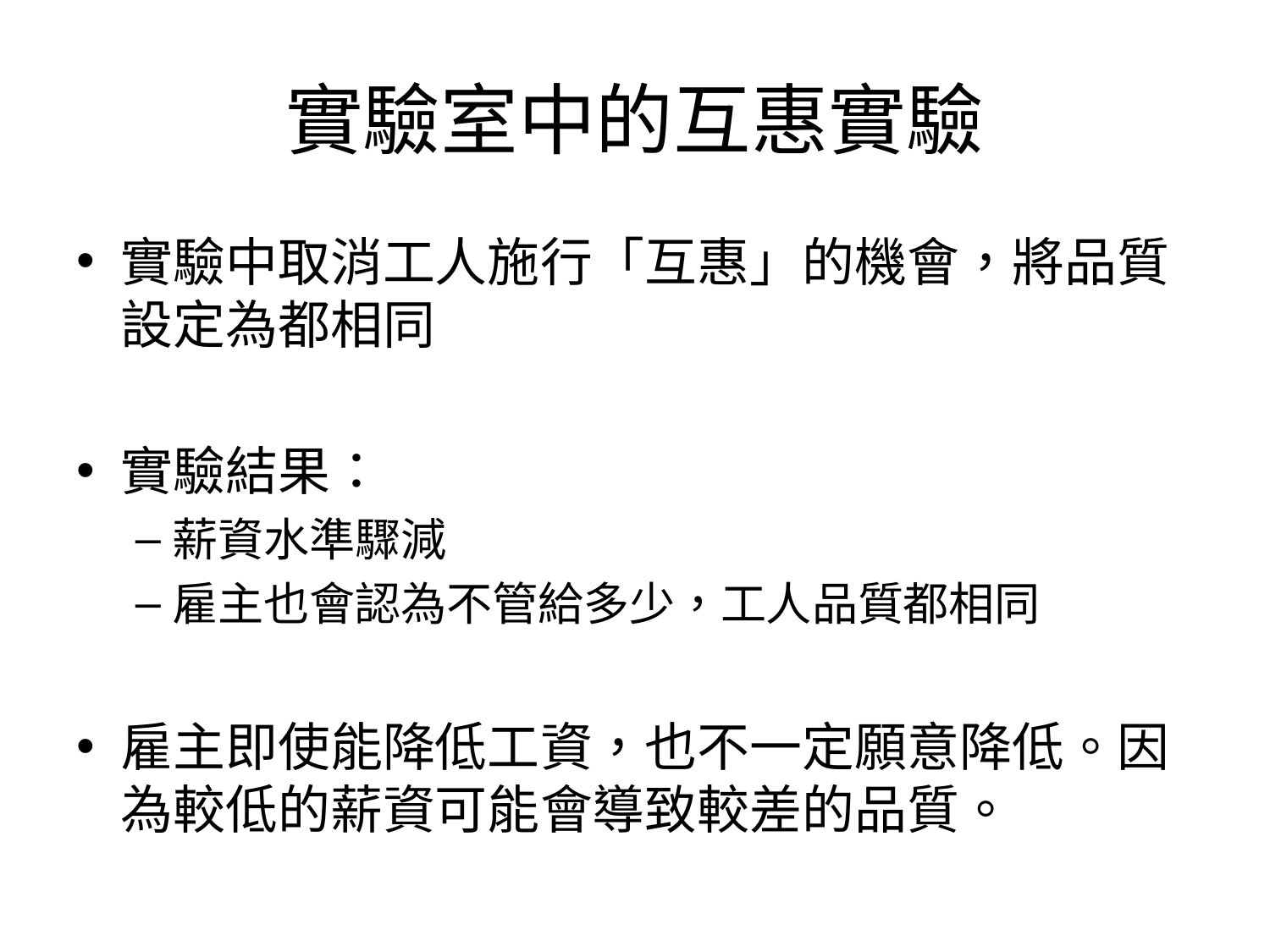

# 實驗室中的互惠實驗
實驗中取消工人施行「互惠」的機會，將品質設定為都相同

實驗結果：
薪資水準驟減
雇主也會認為不管給多少，工人品質都相同

雇主即使能降低工資，也不一定願意降低。因為較低的薪資可能會導致較差的品質。